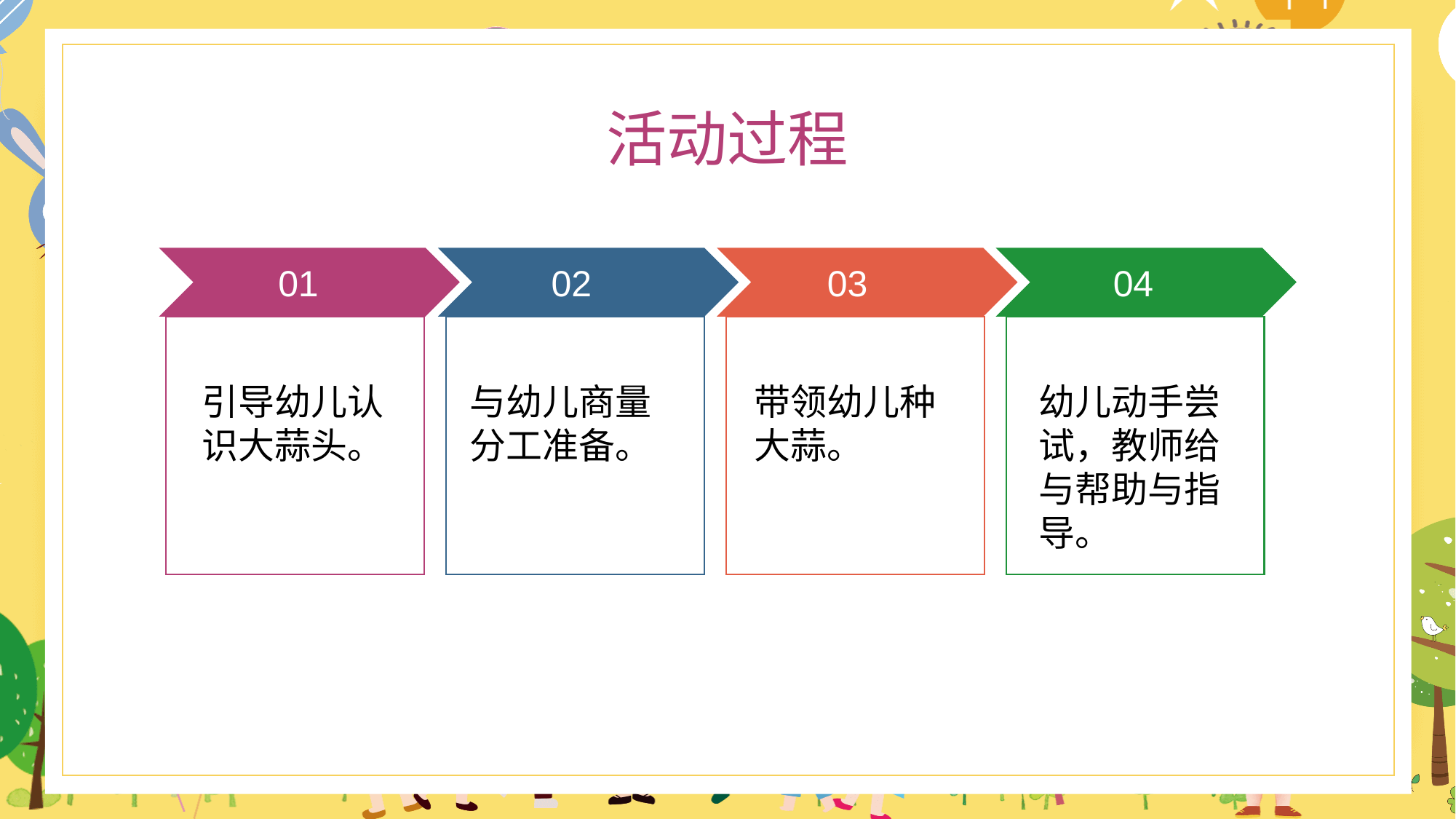

活动过程

01
02
03
04

引导幼儿认识大蒜头。
与幼儿商量分工准备。
带领幼儿种大蒜。
幼儿动手尝试，教师给与帮助与指导。